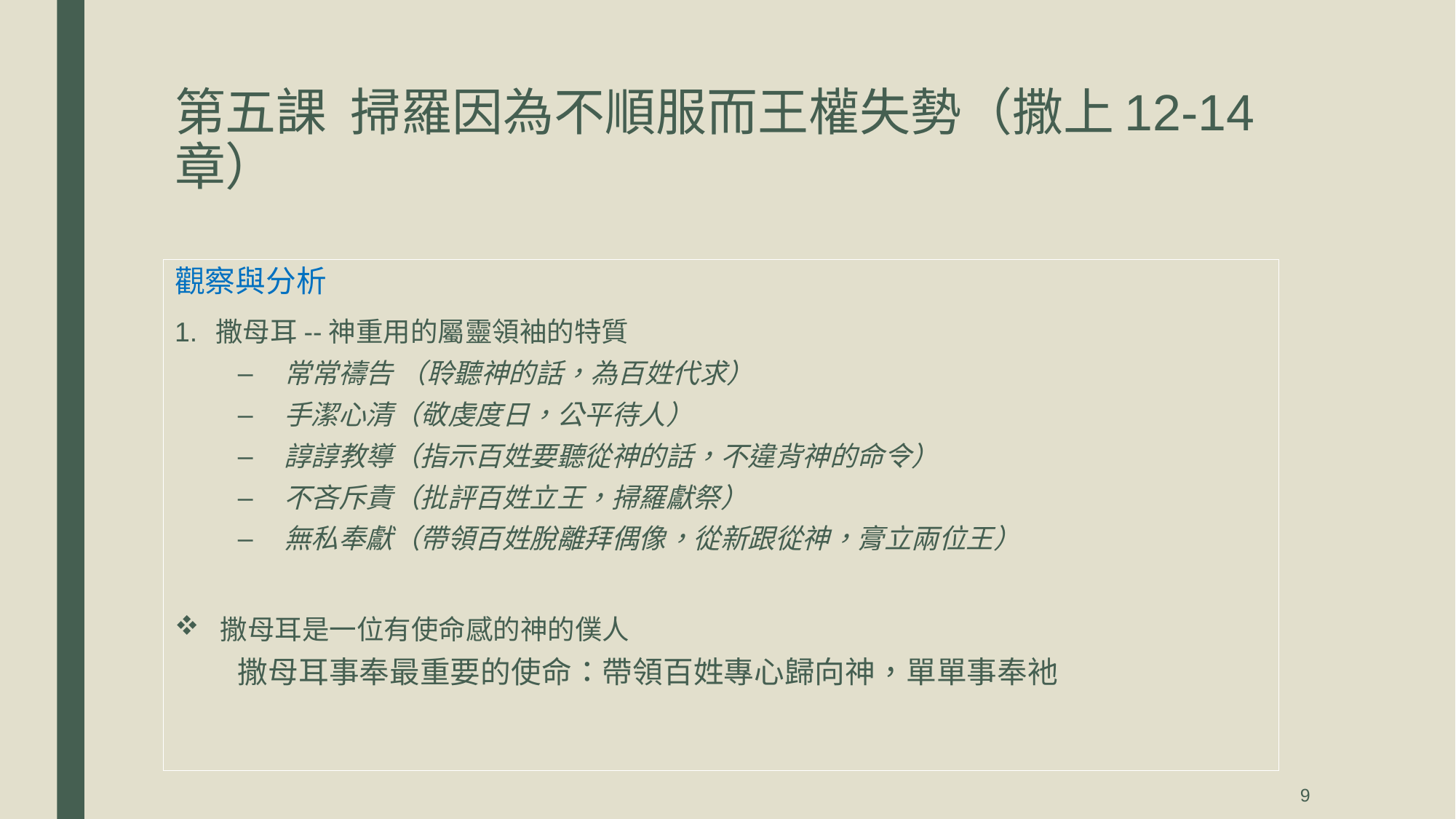

# 第五課  掃羅因為不順服而王權失勢（撒上12-14章）
觀察與分析
撒母耳--神重用的屬靈領袖的特質
常常禱告 （聆聽神的話，為百姓代求）
手潔心清（敬虔度日，公平待人）
諄諄教導（指示百姓要聽從神的話，不違背神的命令）
不吝斥責（批評百姓立王，掃羅獻祭）
無私奉獻（帶領百姓脫離拜偶像，從新跟從神，膏立兩位王）

撒母耳是一位有使命感的神的僕人
撒母耳事奉最重要的使命：帶領百姓專心歸向神，單單事奉衪

9